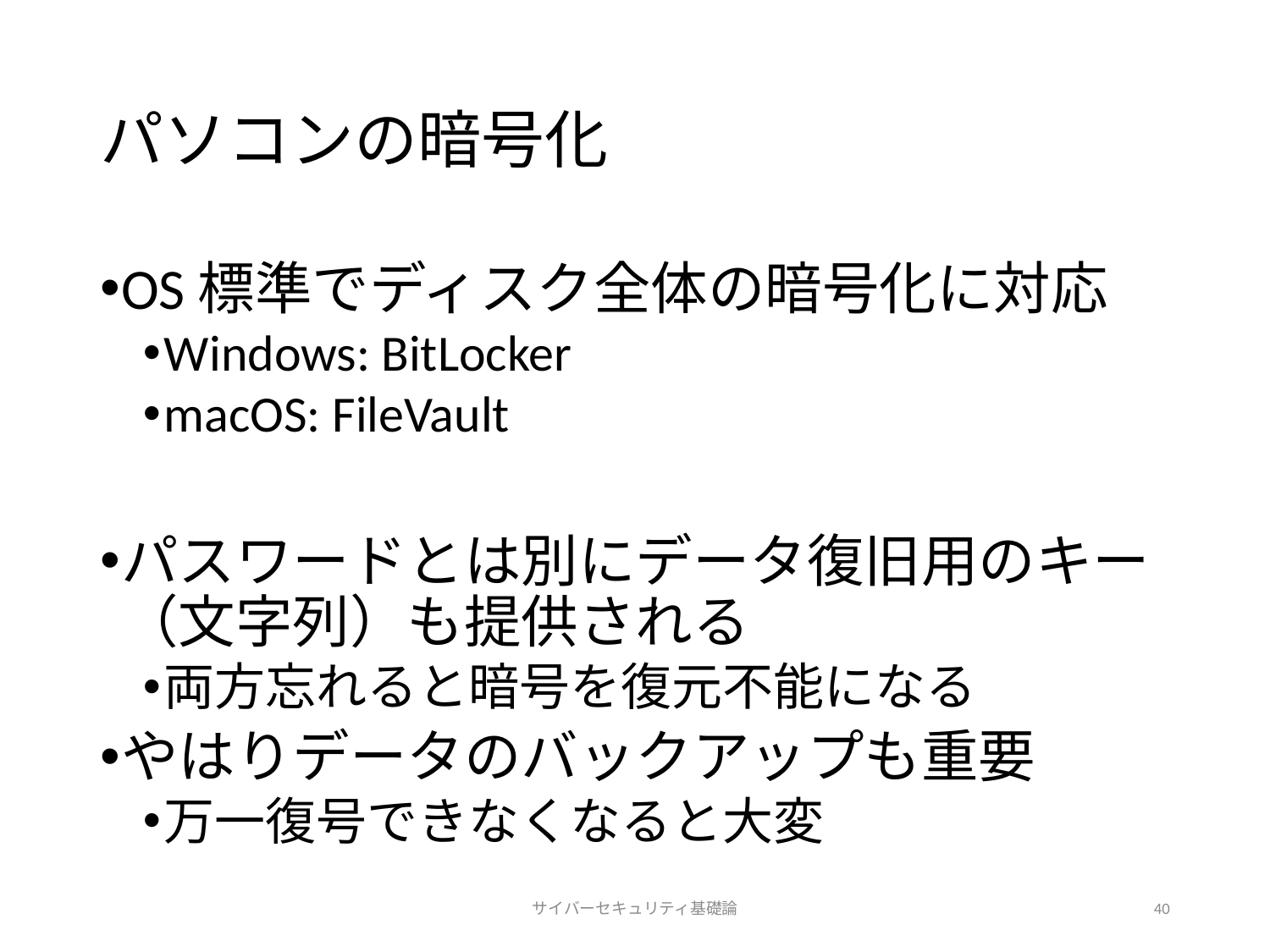

# パソコンの暗号化
OS標準でディスク全体の暗号化に対応
Windows: BitLocker
macOS: FileVault

パスワードとは別にデータ復旧用のキー（文字列）も提供される
両方忘れると暗号を復元不能になる
やはりデータのバックアップも重要
万一復号できなくなると大変
サイバーセキュリティ基礎論
40